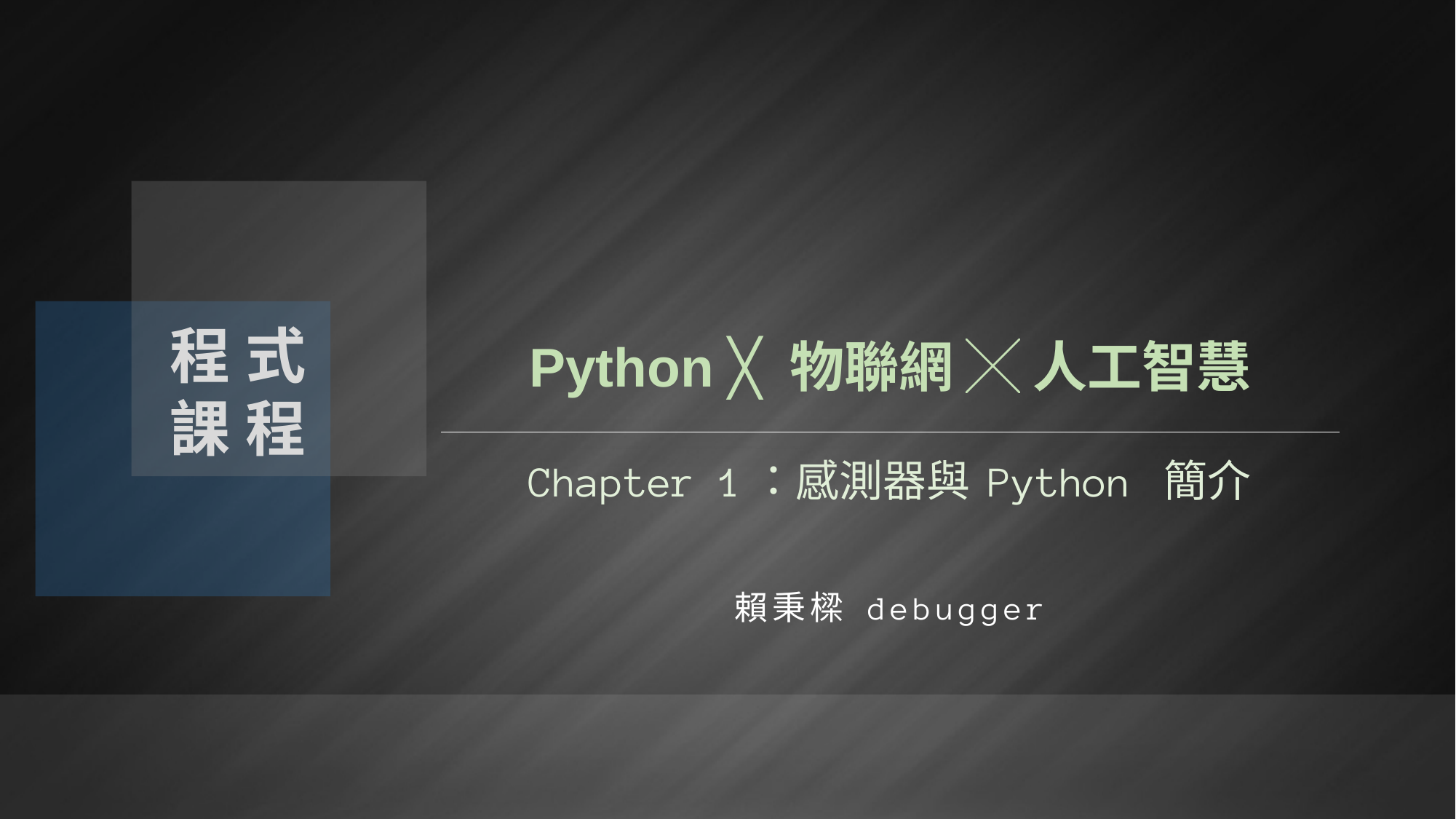

# Python ╳ 物聯網 ╳ 人工智慧
程式
課程
Chapter 1：感測器與 Python 簡介
賴秉樑 debugger